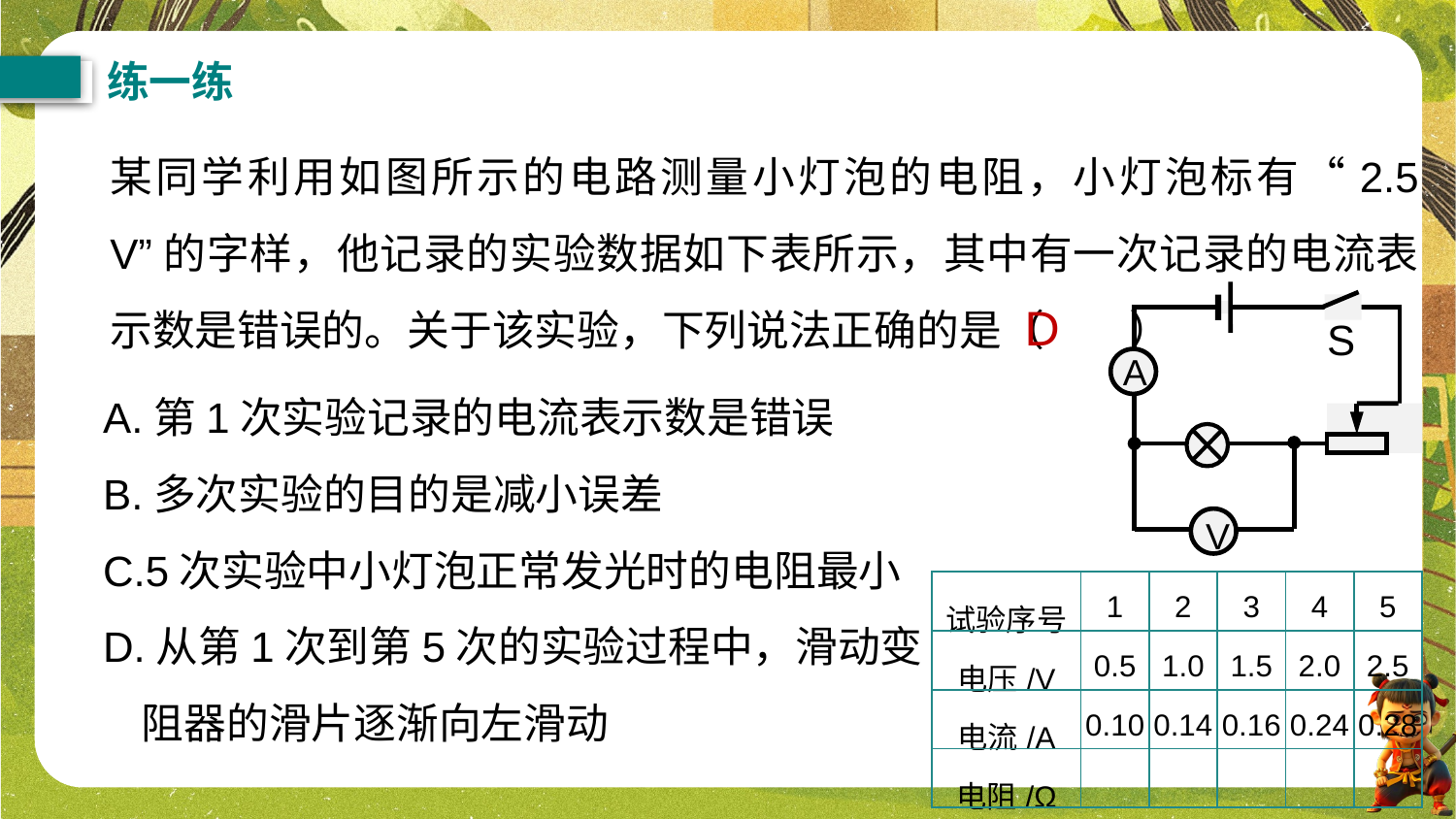

练一练

某同学利用如图所示的电路测量小灯泡的电阻，小灯泡标有“2.5 V”的字样，他记录的实验数据如下表所示，其中有一次记录的电流表示数是错误的。关于该实验，下列说法正确的是（　　）

S
A

V

D
A.第1次实验记录的电流表示数是错误
B.多次实验的目的是减小误差
C.5次实验中小灯泡正常发光时的电阻最小
D.从第1次到第5次的实验过程中，滑动变
   阻器的滑片逐渐向左滑动
| 试验序号 | 1 | 2 | 3 | 4 | 5 |
| --- | --- | --- | --- | --- | --- |
| 电压/V | 0.5 | 1.0 | 1.5 | 2.0 | 2.5 |
| 电流/A | 0.10 | 0.14 | 0.16 | 0.24 | 0.28 |
| 电阻/Ω |  |  |  |  |  |